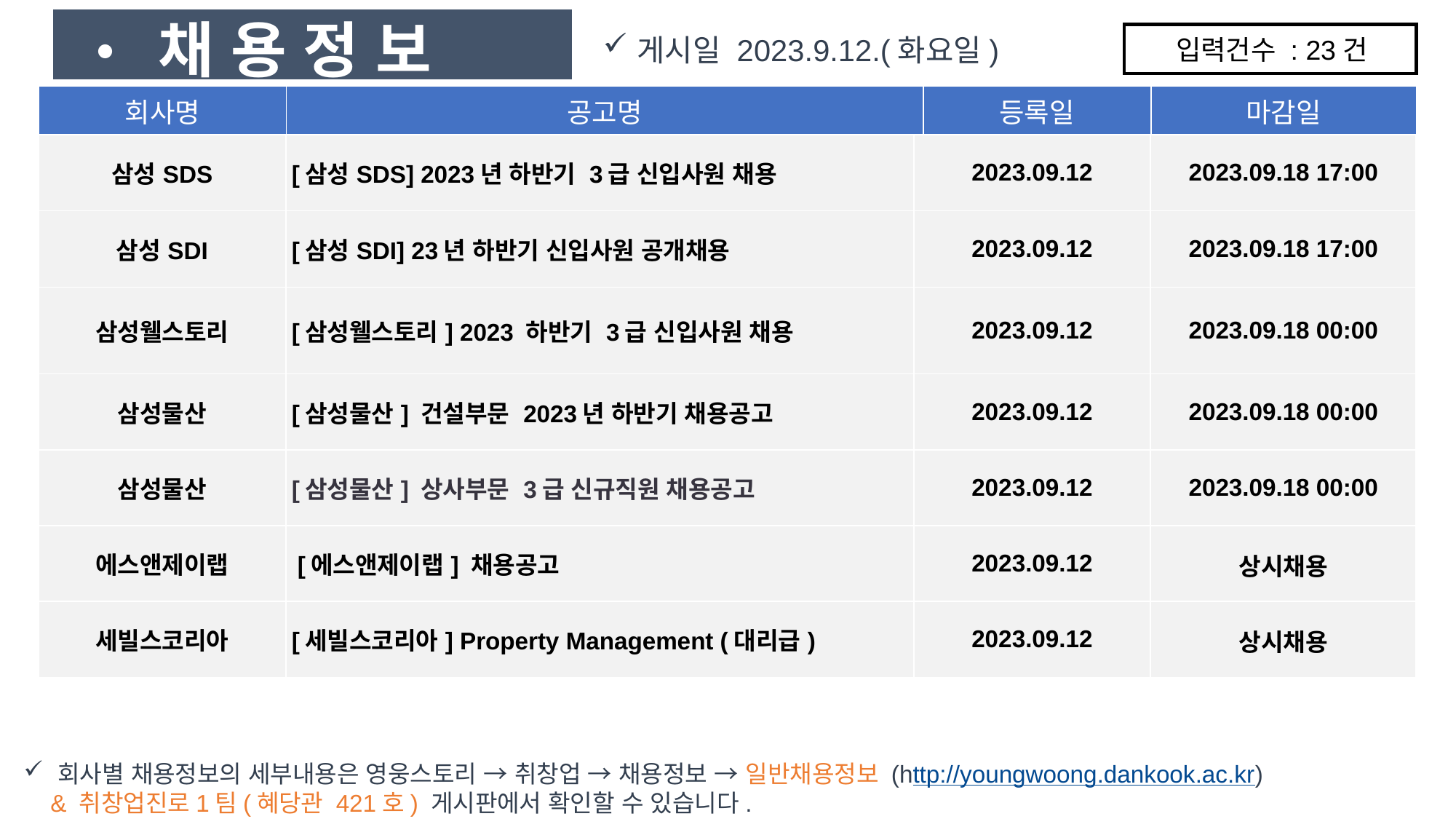

• 채 용 정 보

게시일 2023.9.12.(화요일)
입력건수 : 23건
| 회사명 | 공고명 | 등록일 | 마감일 |
| --- | --- | --- | --- |

| 삼성SDS | [삼성SDS] 2023년 하반기 3급 신입사원 채용 | 2023.09.12 | 2023.09.18 17:00 |
| --- | --- | --- | --- |
| 삼성SDI | [삼성SDI] 23년 하반기 신입사원 공개채용 | 2023.09.12 | 2023.09.18 17:00 |
| 삼성웰스토리 | [삼성웰스토리] 2023 하반기 3급 신입사원 채용 | 2023.09.12 | 2023.09.18 00:00 |
| 삼성물산 | [삼성물산] 건설부문 2023년 하반기 채용공고 | 2023.09.12 | 2023.09.18 00:00 |
| 삼성물산 | [삼성물산] 상사부문 3급 신규직원 채용공고 | 2023.09.12 | 2023.09.18 00:00 |
| 에스앤제이랩 | [에스앤제이랩] 채용공고 | 2023.09.12 | 상시채용 |
| 세빌스코리아 | [세빌스코리아] Property Management (대리급) | 2023.09.12 | 상시채용 |

회사별 채용정보의 세부내용은 영웅스토리 → 취창업 → 채용정보 → 일반채용정보 (http://youngwoong.dankook.ac.kr)
    & 취창업진로1팀(혜당관 421호) 게시판에서 확인할 수 있습니다.